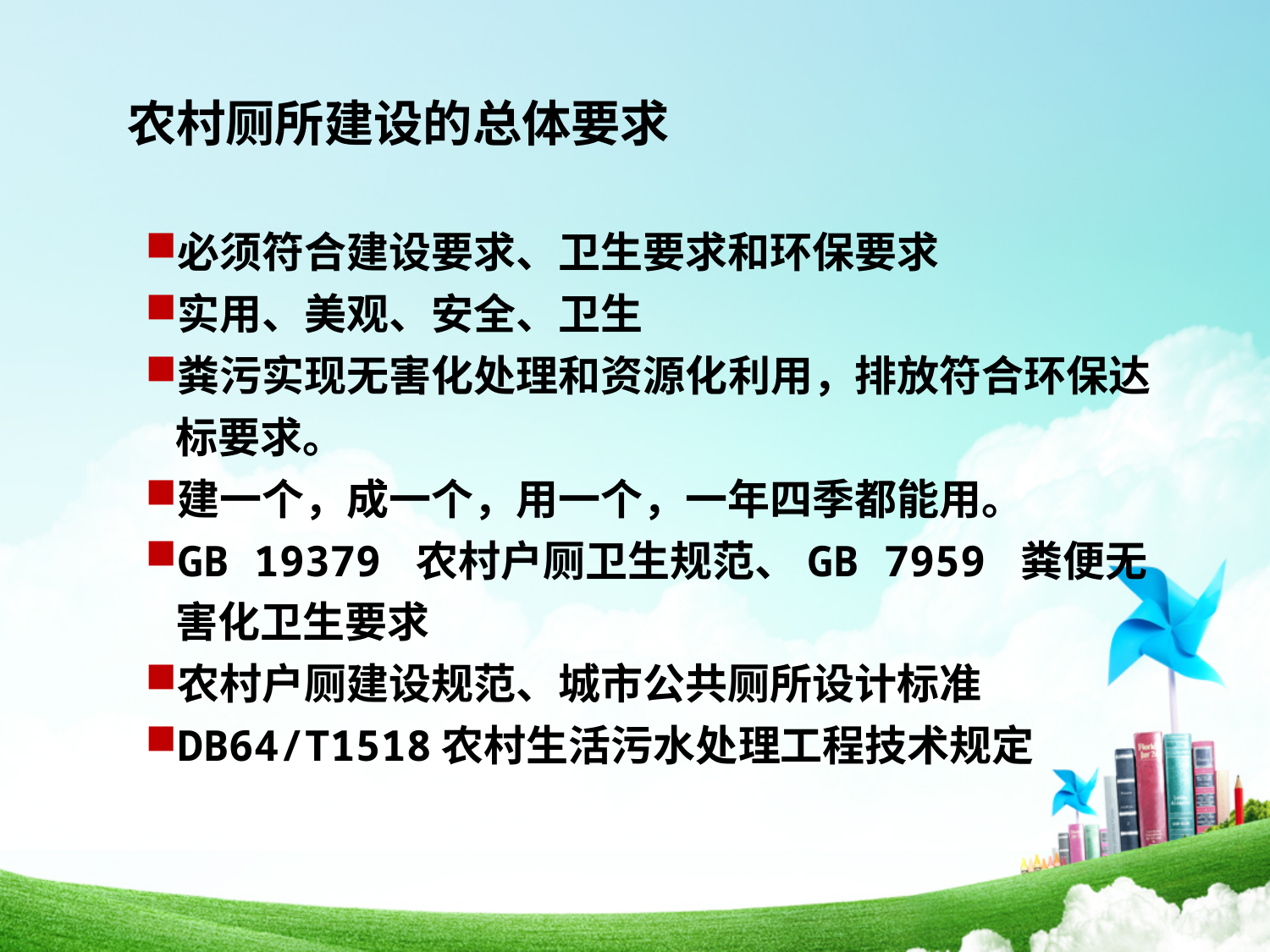

农村厕所建设的总体要求
必须符合建设要求、卫生要求和环保要求
实用、美观、安全、卫生
粪污实现无害化处理和资源化利用，排放符合环保达标要求。
建一个，成一个，用一个，一年四季都能用。
GB 19379 农村户厕卫生规范、GB 7959 粪便无害化卫生要求
农村户厕建设规范、城市公共厕所设计标准
DB64/T1518农村生活污水处理工程技术规定

14